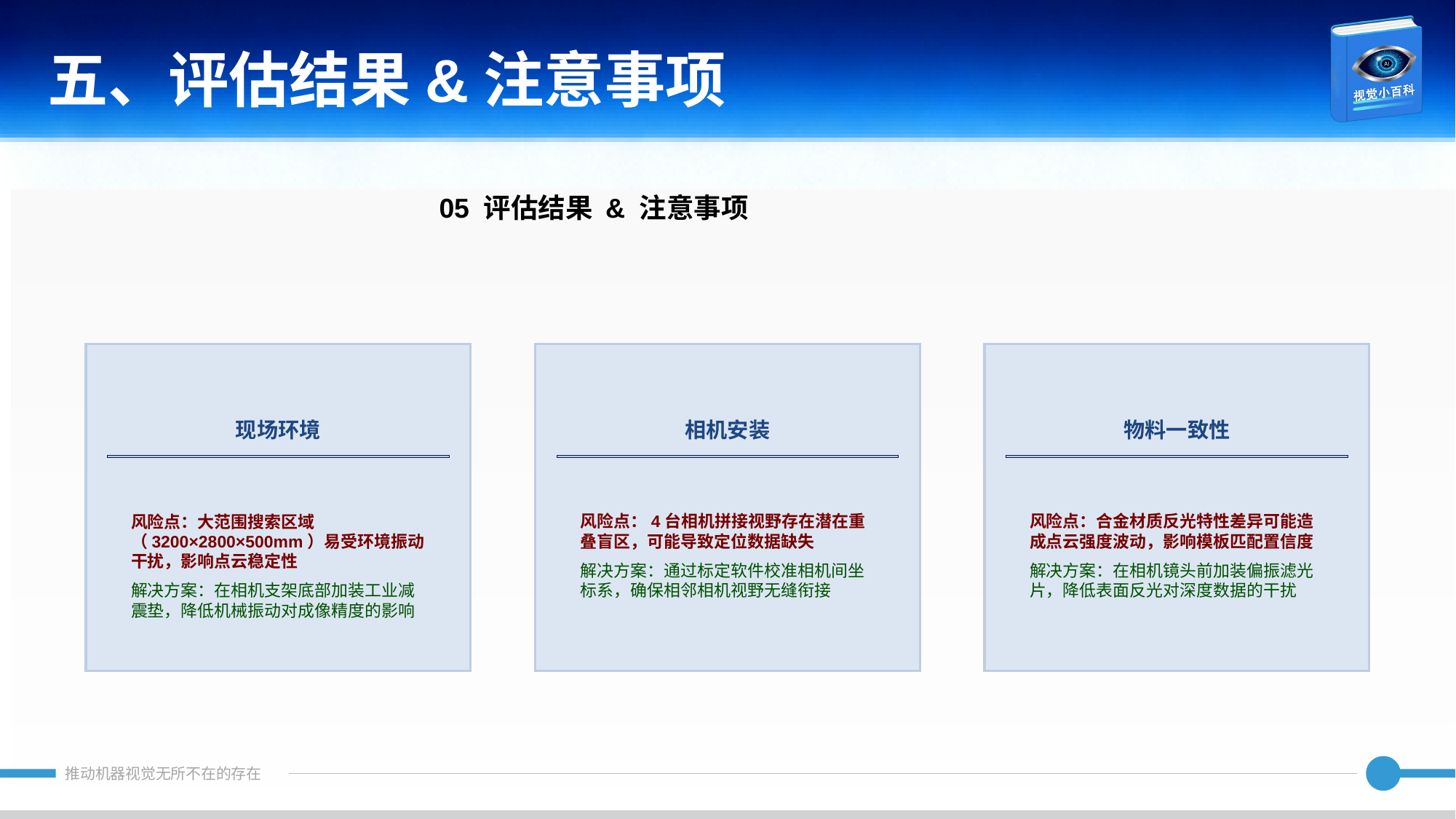

五、评估结果&注意事项

05 评估结果 & 注意事项

现场环境

相机安装

物料一致性

风险点：大范围搜索区域（3200×2800×500mm）易受环境振动干扰，影响点云稳定性
解决方案：在相机支架底部加装工业减震垫，降低机械振动对成像精度的影响

风险点：4台相机拼接视野存在潜在重叠盲区，可能导致定位数据缺失
解决方案：通过标定软件校准相机间坐标系，确保相邻相机视野无缝衔接

风险点：合金材质反光特性差异可能造成点云强度波动，影响模板匹配置信度
解决方案：在相机镜头前加装偏振滤光片，降低表面反光对深度数据的干扰
10